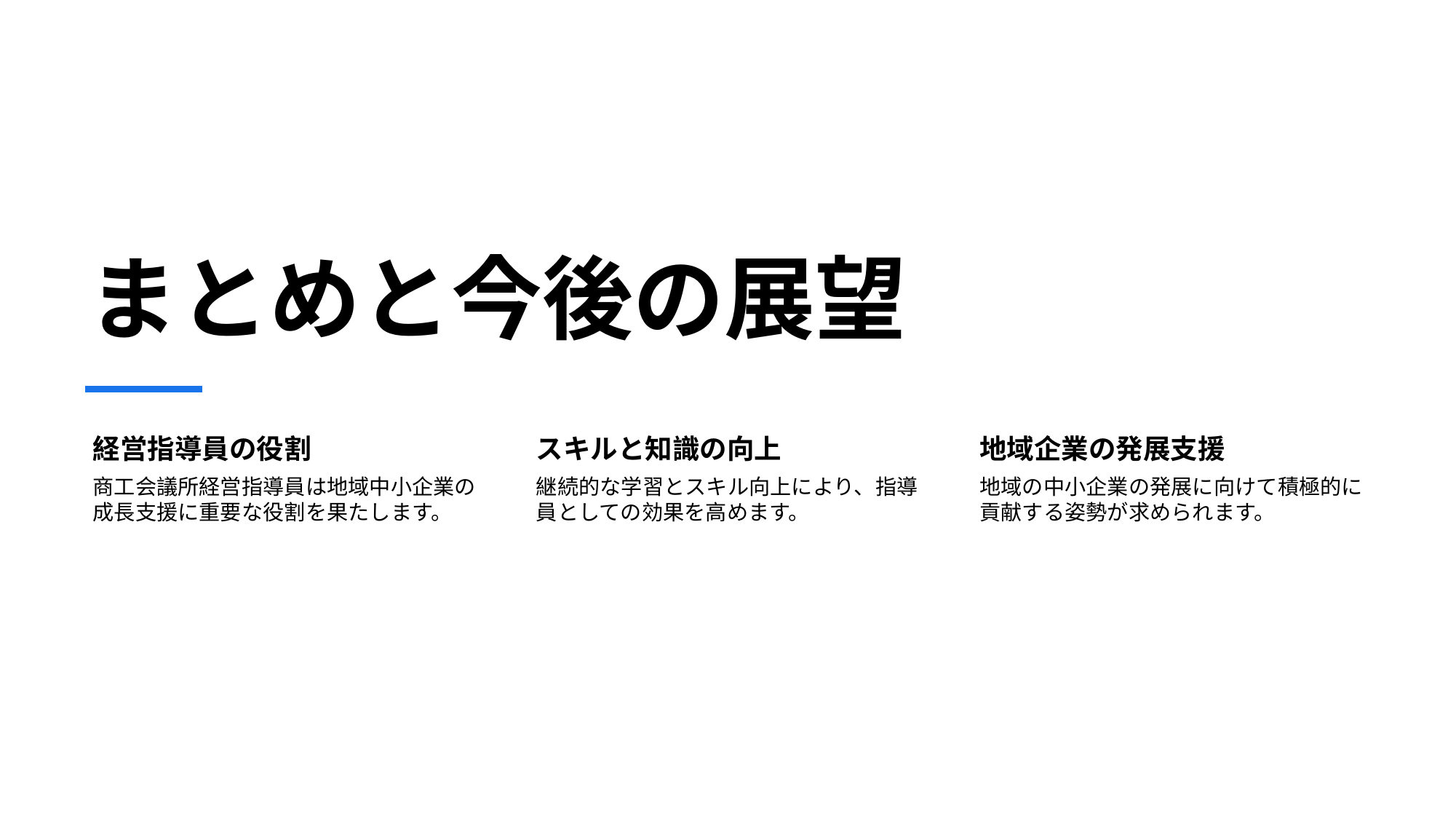

# まとめと今後の展望
経営指導員の役割
商工会議所経営指導員は地域中小企業の成長支援に重要な役割を果たします。
スキルと知識の向上
継続的な学習とスキル向上により、指導員としての効果を高めます。
地域企業の発展支援
地域の中小企業の発展に向けて積極的に貢献する姿勢が求められます。